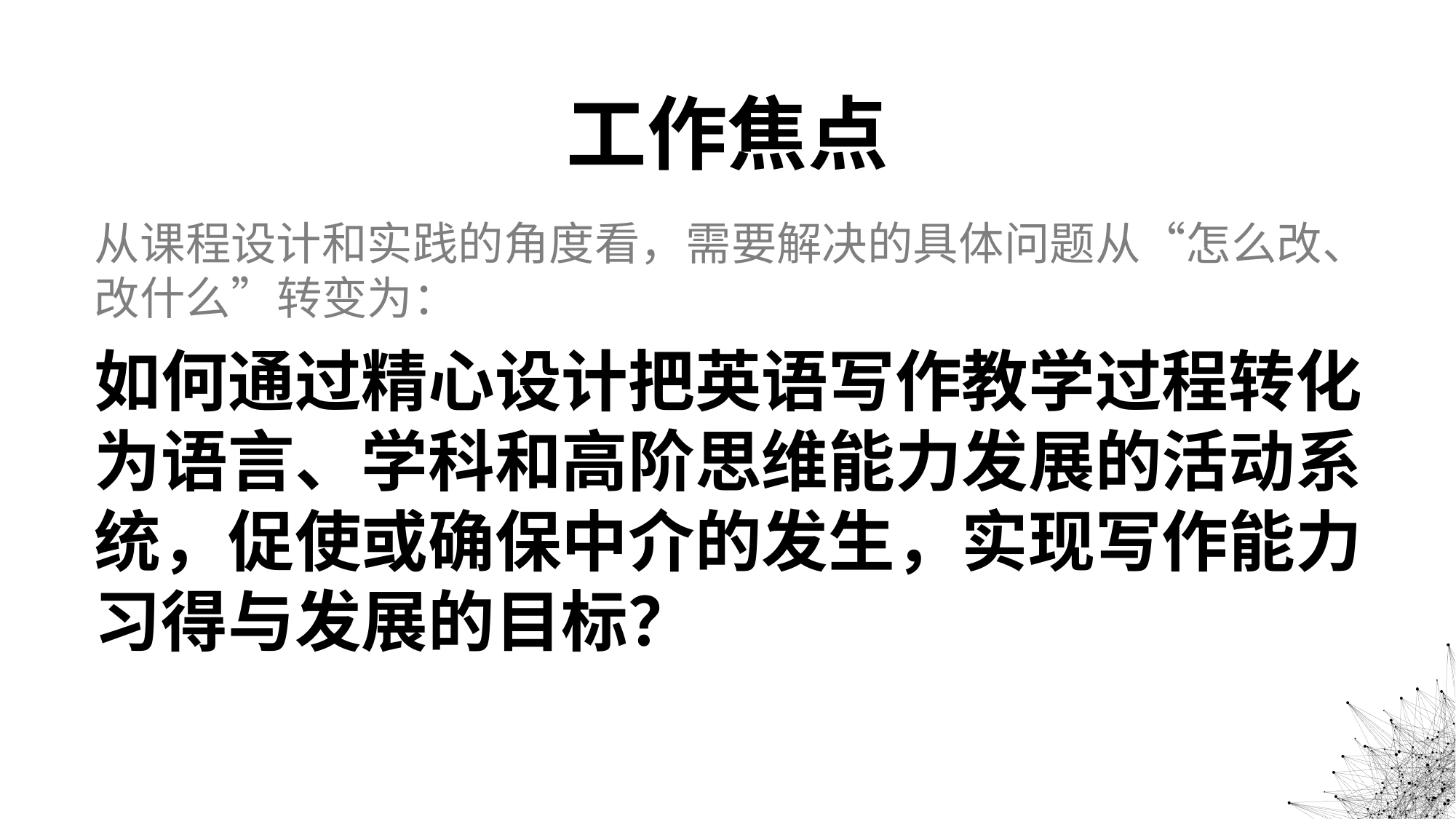

# 工作焦点
从课程设计和实践的角度看，需要解决的具体问题从“怎么改、改什么”转变为：
如何通过精心设计把英语写作教学过程转化为语言、学科和高阶思维能力发展的活动系统，促使或确保中介的发生，实现写作能力习得与发展的目标？